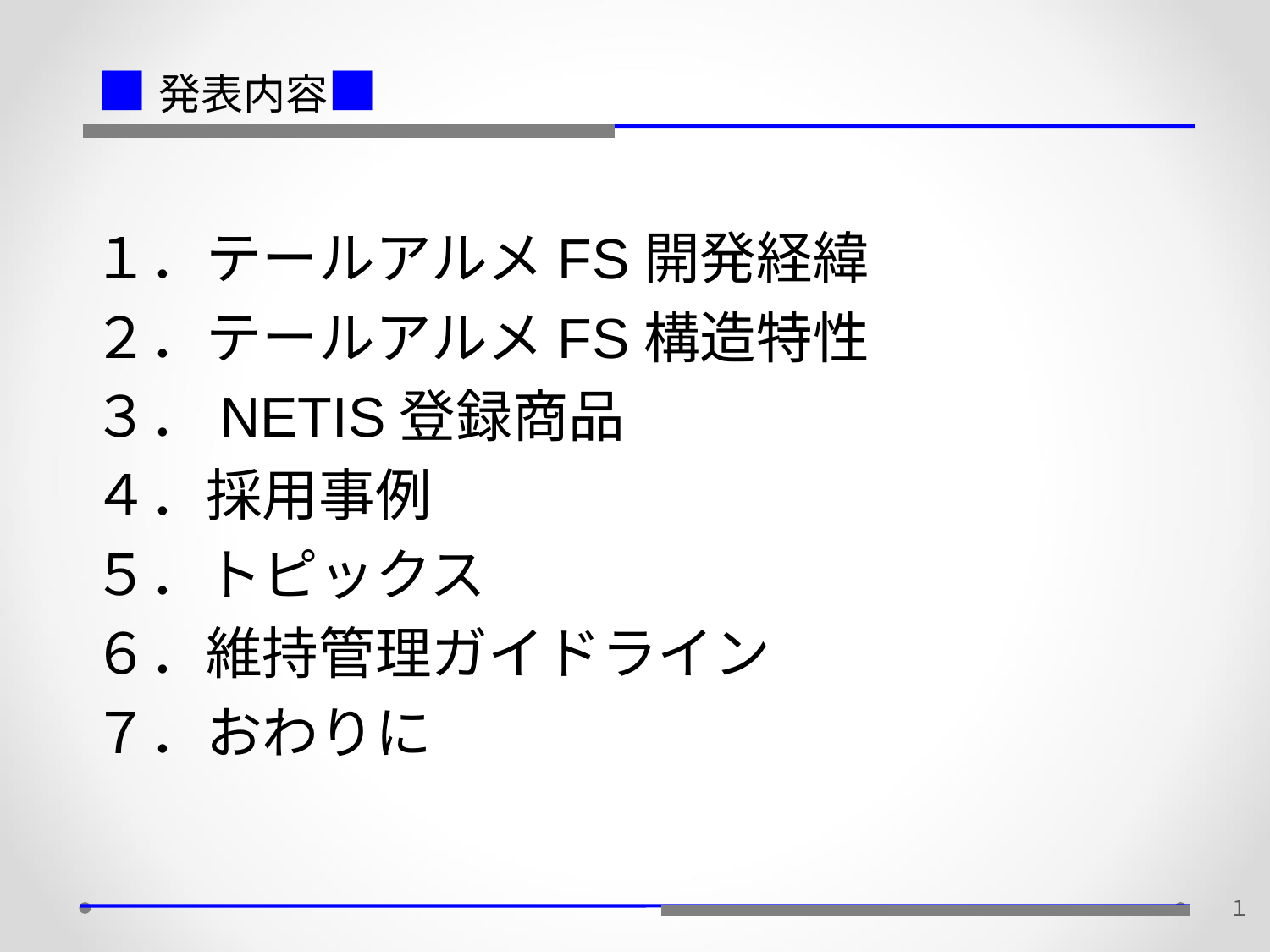

■発表内容■

１．テールアルメFS開発経緯
２．テールアルメFS構造特性
３．NETIS登録商品
４．採用事例
５．トピックス
６．維持管理ガイドライン
７．おわりに
１